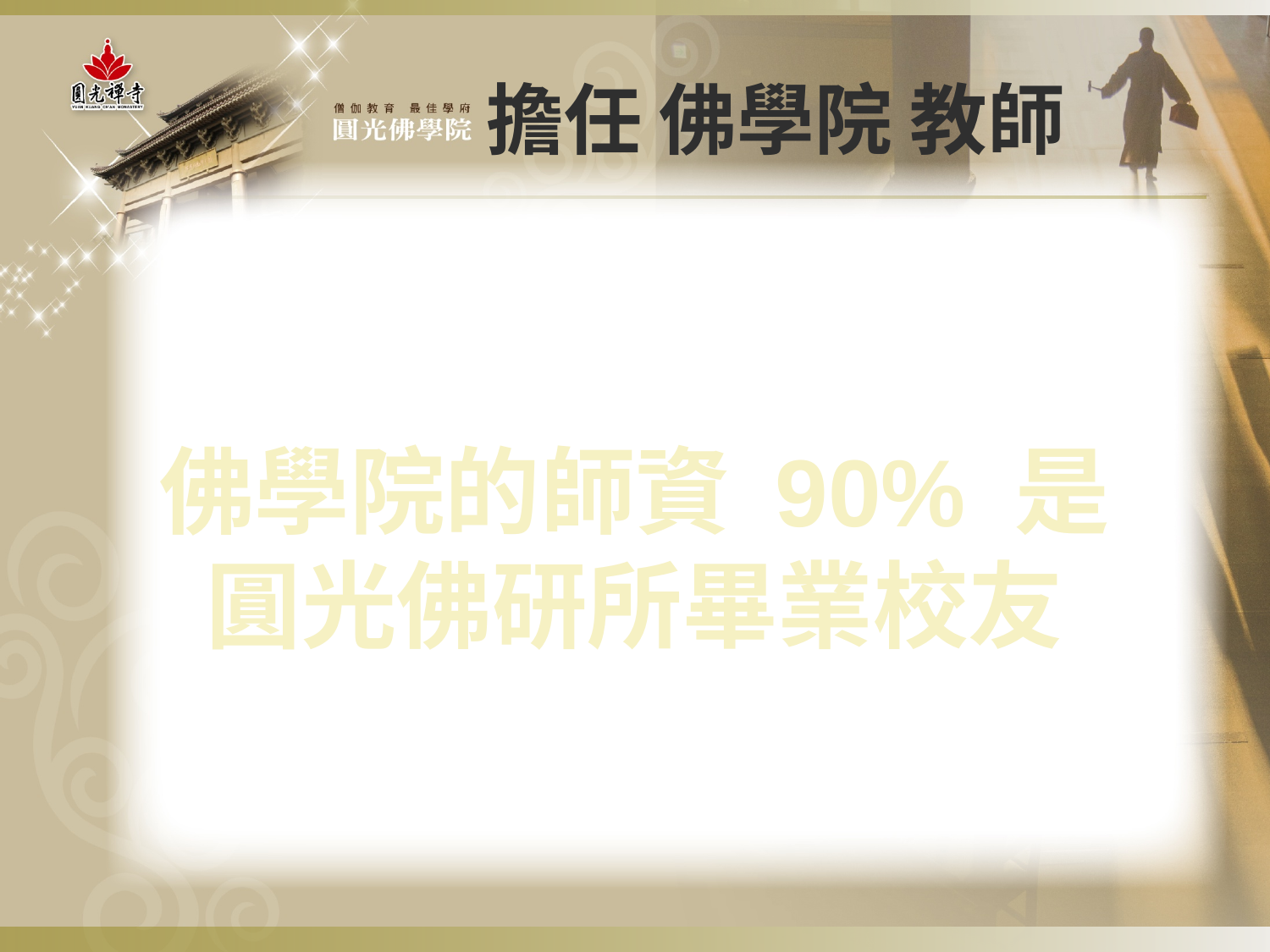

# 擔任 佛學院 教師

佛學院的師資 90% 是圓光佛研所畢業校友